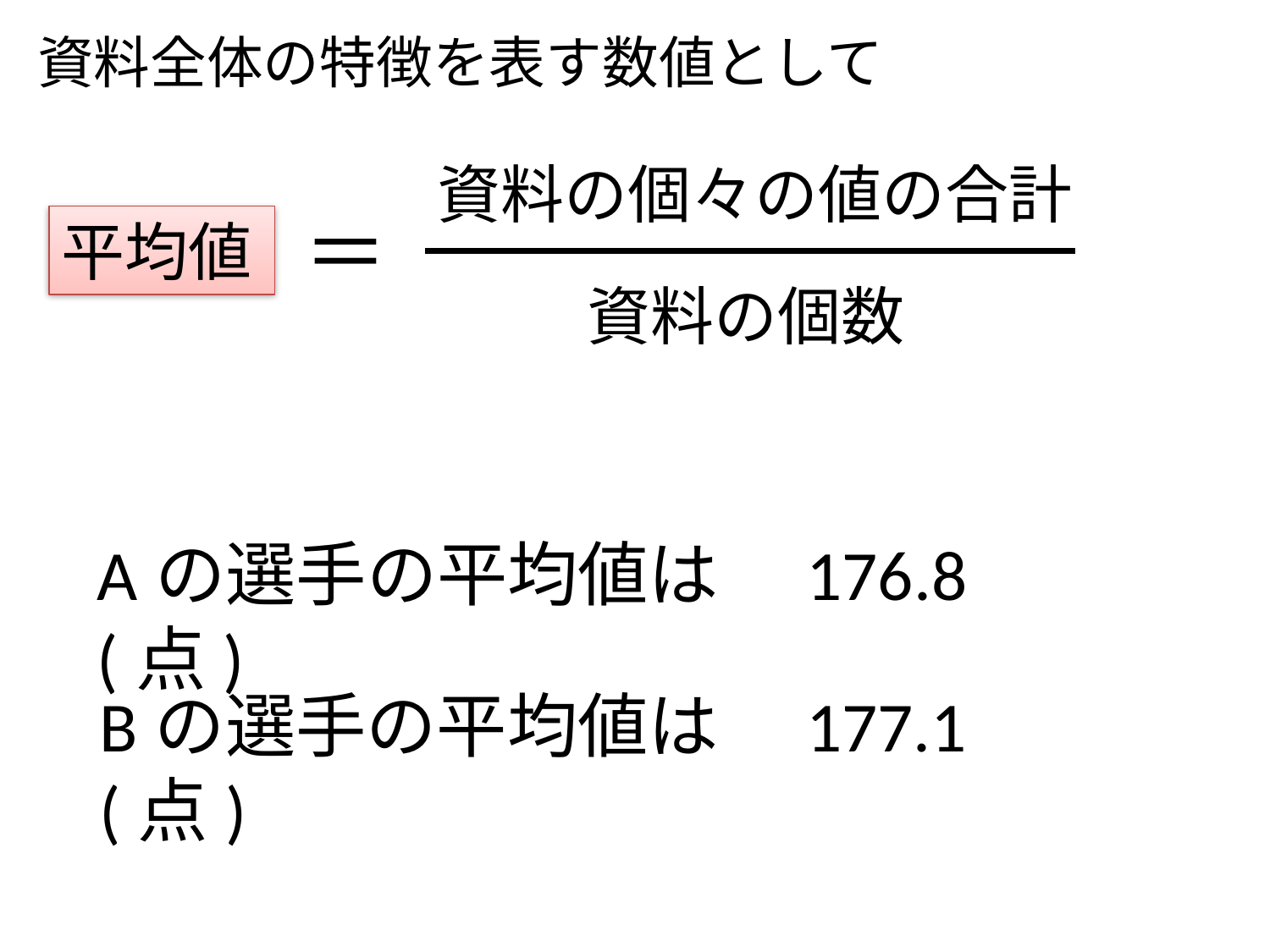

資料全体の特徴を表す数値として
資料の個々の値の合計
＝
平均値
資料の個数
Aの選手の平均値は　176.8　(点)
Bの選手の平均値は　177.1　(点)